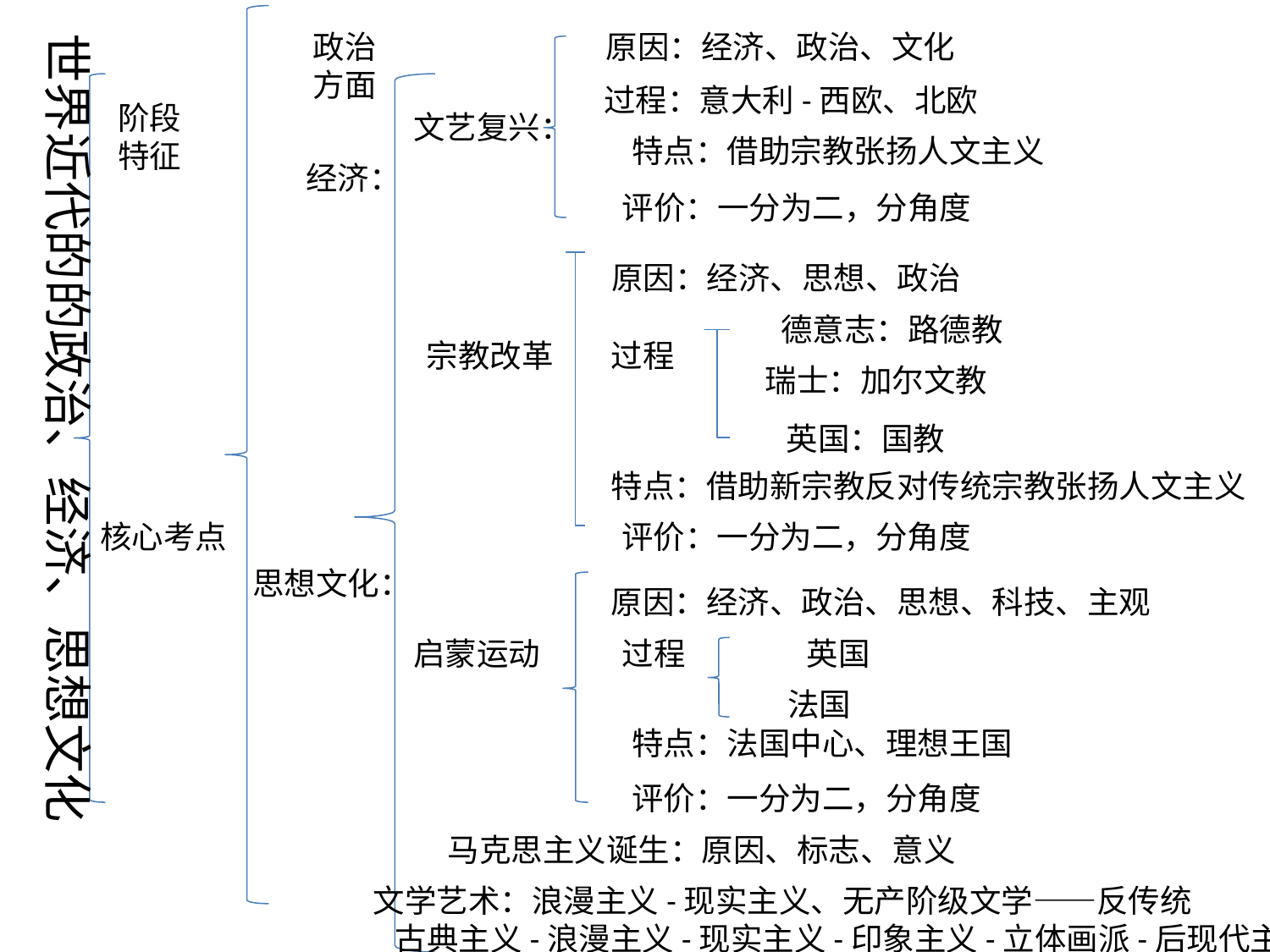

世界近代的的政治、经济、思想文化
政治
方面
原因：经济、政治、文化

过程：意大利-西欧、北欧
阶段
特征
文艺复兴：
特点：借助宗教张扬人文主义
经济：
评价：一分为二，分角度

原因：经济、思想、政治
德意志：路德教
宗教改革
过程

瑞士：加尔文教
英国：国教
特点：借助新宗教反对传统宗教张扬人文主义
核心考点
评价：一分为二，分角度
思想文化：

原因：经济、政治、思想、科技、主观
启蒙运动
过程
英国

法国
特点：法国中心、理想王国
评价：一分为二，分角度
马克思主义诞生：原因、标志、意义
文学艺术：浪漫主义-现实主义、无产阶级文学——反传统
  古典主义-浪漫主义-现实主义-印象主义-立体画派-后现代主义